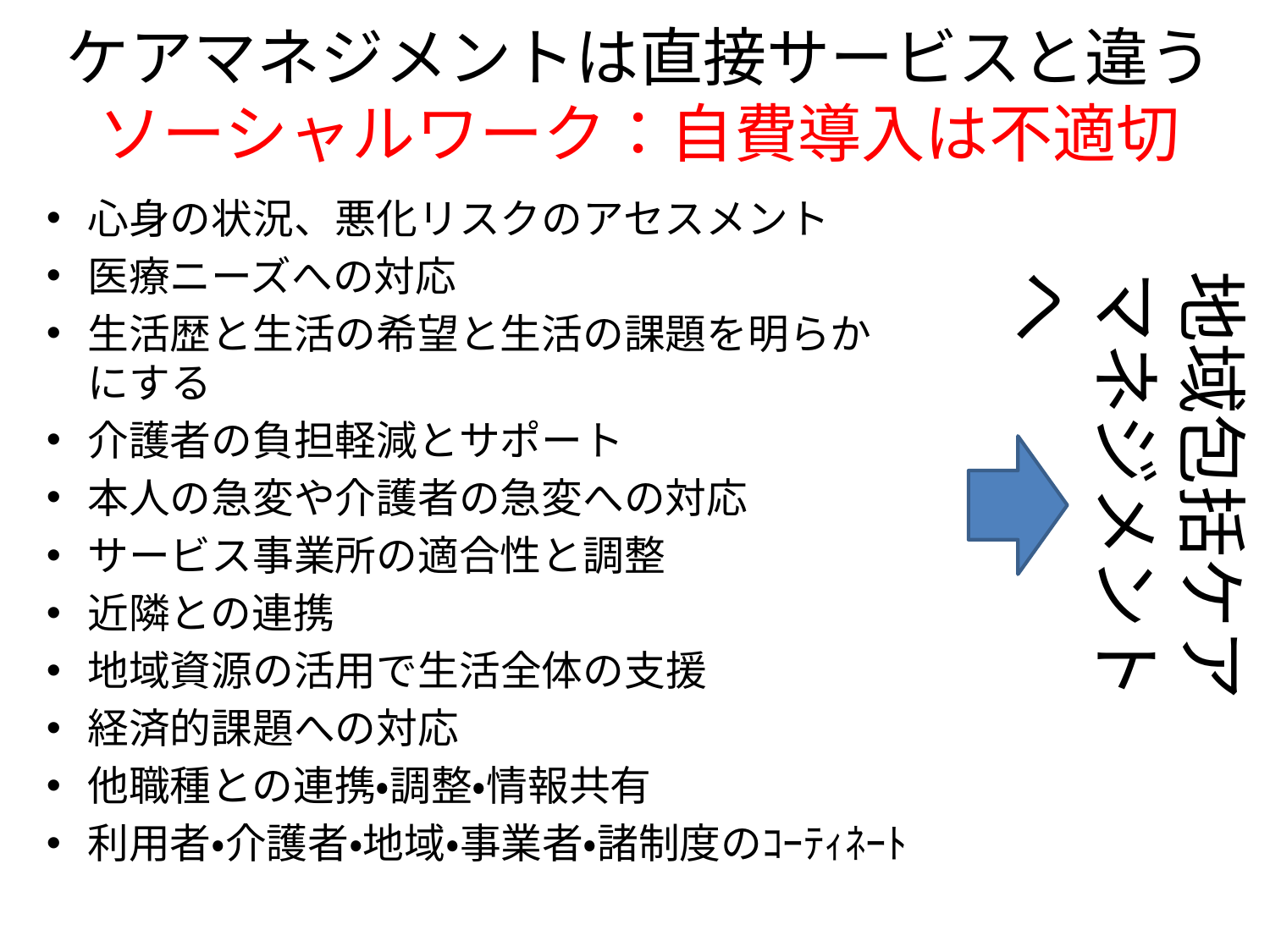

# ケアマネジメントは直接サービスと違うソーシャルワーク：自費導入は不適切
心身の状況、悪化リスクのアセスメント
医療ニーズへの対応
生活歴と生活の希望と生活の課題を明らかにする
介護者の負担軽減とサポート
本人の急変や介護者の急変への対応
サービス事業所の適合性と調整
近隣との連携
地域資源の活用で生活全体の支援
経済的課題への対応
他職種との連携・調整・情報共有
利用者・介護者・地域・事業者・諸制度のｺｰﾃｨﾈｰﾄ
地域包括ケアマネジメントへ